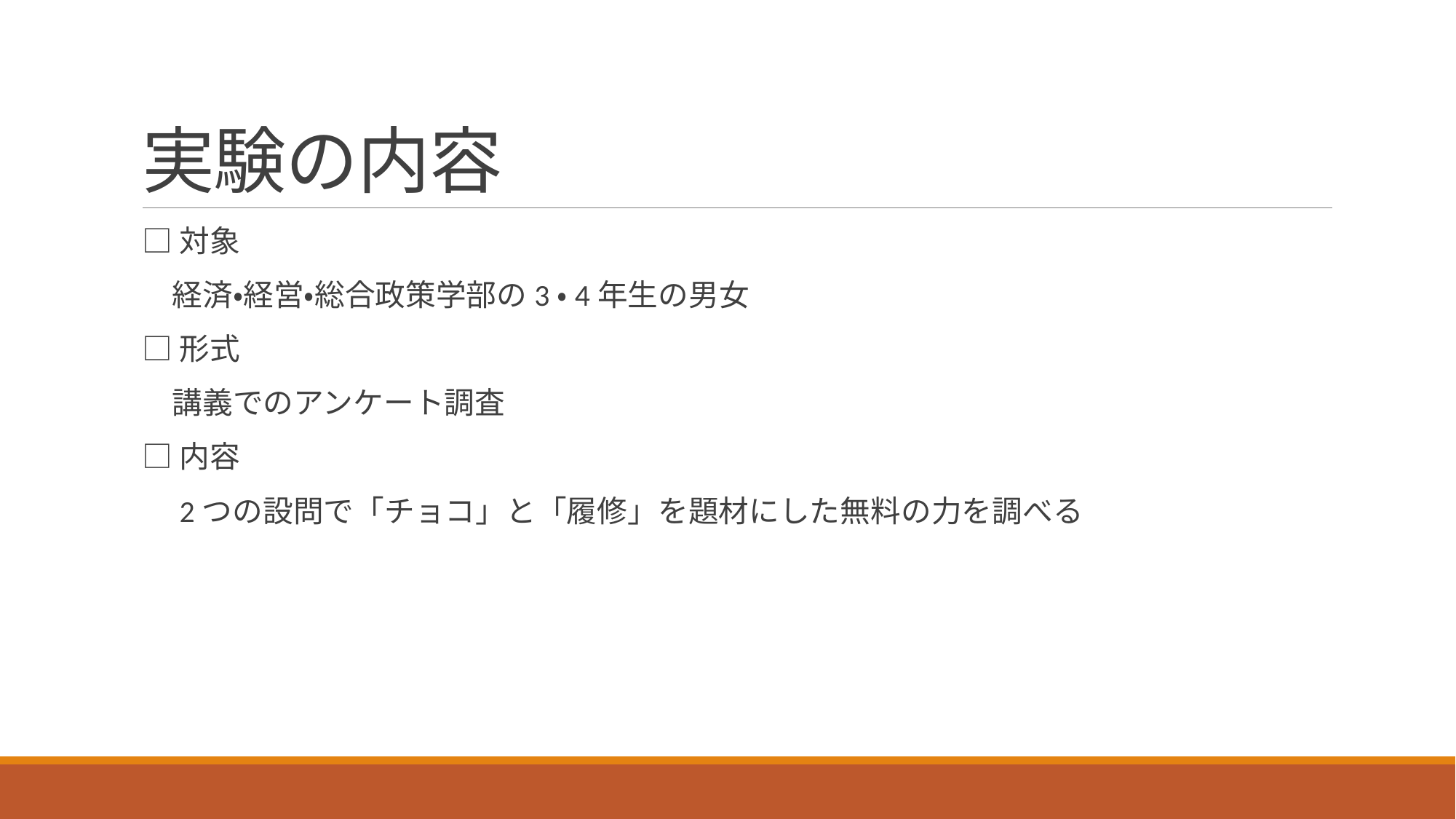

# 実験の内容
□対象
　経済・経営・総合政策学部の3・4年生の男女
□形式
　講義でのアンケート調査
□内容
　2つの設問で「チョコ」と「履修」を題材にした無料の力を調べる